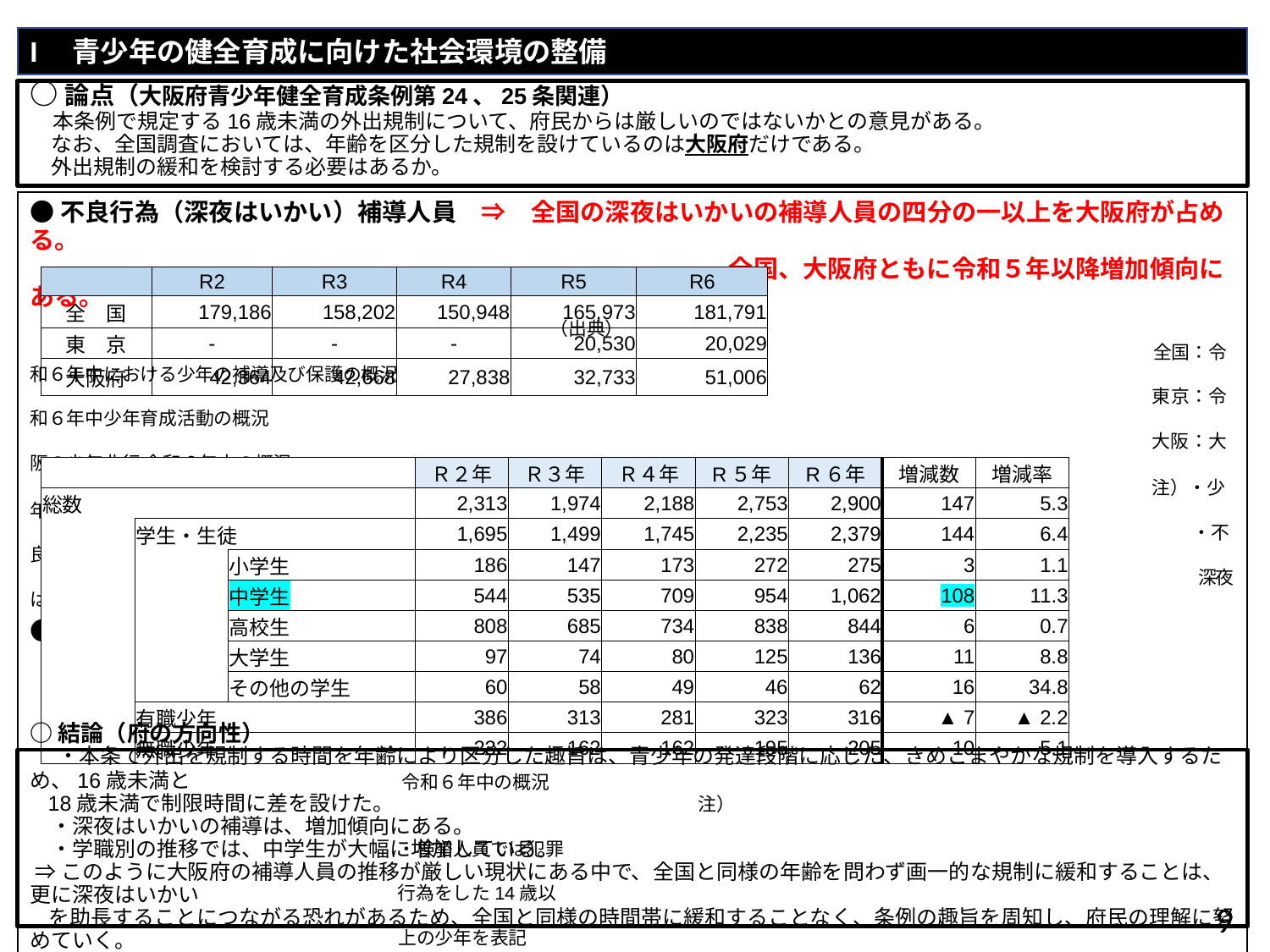

I　青少年の健全育成に向けた社会環境の整備
# ○論点（大阪府青少年健全育成条例第24、25条関連） 　本条例で規定する16歳未満の外出規制について、府民からは厳しいのではないかとの意見がある。 　なお、全国調査においては、年齢を区分した規制を設けているのは大阪府だけである。 　外出規制の緩和を検討する必要はあるか。
●不良行為（深夜はいかい）補導人員　⇒　全国の深夜はいかいの補導人員の四分の一以上を大阪府が占める。
　　　　　　　　　　　　　　　　　　　　　　　　　　　　 全国、大阪府ともに令和５年以降増加傾向にある。
                                                                                          （出典）
　　　　　　　　　　　　　　　　　　　　　　　　　　　　　　　　　　　　　　　　　　　　　　　　　　　　　　　　　　　　　全国：令和６年中における少年の補導及び保護の概況
　　　　　　　　　　　　　　　　　　　　　　　　　　　　　　　　　　　　　　　　　　　　　　　　　　　　　　　　　　　　　東京：令和６年中少年育成活動の概況
　　　　　　　　　　　　　　　　　　　　　　　　　　　　　　　　　　　　　　　　　　　　　　　　　　　　　　　　　　　　　大阪：大阪の少年非行 令和６年中の概況
　　　　　　　　　　　　　　　　　　　　　　　　　　　　　　　　　　　　　　　　　　　　　　　　　　　　　注）・少年とは20歳未満のものをいう
　　　　　　　　　　　　　　　　　　　　　　　　　　　　　　　　　　　　　　　　　　　　　　　　　　　　　　　　　　　　　　　 ・不良行為とは非行には該当しないが、飲酒、喫煙、
　　　　　　　　　　　　　　　　　　　　　　　　　　　　　　　　　　　　　　　　　　　　　　　　　　　　　　　　　　　　　　　  深夜はいかいその他自己又は他人の徳性を害する行為をいう

●学職別　検挙・補導人員の推移　⇒　中学生の増加数が最も多い
　　　　　　　　　　　　　　　　　　　　　　　　　　　　　　　　　　　　　　　　　　　　　　　　　　　　　　　　　　　　　　　　（出典）
　　　　　　　　　　　　　　　　　　　　　　　　　　　　　　　　　　　　　　　　　　　　　　　　　　　　　　　　　　　　　　　　　　　　　　　　　　　　　　　　　　　　　 大阪の少年非行
　　　　　　　　　　　　　　　　　　　　　　　　　　　　　　　　　　　　　　　　　　　　　　　　　　　　　　　　　　　　　　　　　　　　　　　　　　　　　　　　　　　　　 令和６年中の概況
                                                                                                                                                                     注）
　　　　　　　　　　　　　　　　　　　　　　　　　　　　　　　　　　　　　　　　　　　　　　　　　　　　　　　　　　　　　　　　　　　　　　　　　　　　　　　　　　　　　・検挙人員では犯罪
　　　　　　　　　　　　　　　　　　　　　　　　　　　　　　　　　　　　　　　　　　　　　　　　　　　　　　　　　　　　　　　　　　　　　　　　　　　　　　　　　　　　　行為をした14歳以
　　　　　　　　　　　　　　　　　　　　　　　　　　　　　　　　　　　　　　　　　　　　　　　　　　　　　　　　　　　　　　　　　　　　　　　　　　　　　　　　　　　　　上の少年を表記
　　　　　　　　　　　　　　　　　　　　　　　　　　　　　　　　　　　　　　　　　　　　　　　　　　　　　　　　　　　　　　　　　　　　　　　　　　　　　　　　　　　　　・補導人員では刑罰
　　　　　　　　　　　　　　　　　　　　　　　　　　　　　　　　　　　　　　　　　　　　　　　　　　　　　　　　　　　　　　　　　　　　　　　　　　　　　　　　　　　　　法令に触れる行為を
　　　　　　　　　　　　　　　　　　　　　　　　　　　　　　　　　　　　　　　　　　　　　　　　　　　　　　　　　　　　　　　　　　　　　　　　　　　　　　　　　　　　　した14歳未満の少
　　　　　　　　　　　　　　　　　　　　　　　　　　　　　　　　　　　　　　　　　　　　　　　　　　　　　　　　　　　　　　　　　　　　　　　　　　　　　　　　　　　　　年を表記

|  | R2 | R3 | R4 | R5 | R6 |
| --- | --- | --- | --- | --- | --- |
| 全　国 | 179,186 | 158,202 | 150,948 | 165,973 | 181,791 |
| 東　京 | - | - | - | 20,530 | 20,029 |
| 大阪府 | 42,364 | 42,668 | 27,838 | 32,733 | 51,006 |
|  |  |  |  | Ｒ２年 | Ｒ３年 | Ｒ４年 | R５年 | R６年 | 増減数 | 増減率 |
| --- | --- | --- | --- | --- | --- | --- | --- | --- | --- | --- |
| 総数 |  |  |  | 2,313 | 1,974 | 2,188 | 2,753 | 2,900 | 147 | 5.3 |
|  | 学生・生徒 |  |  | 1,695 | 1,499 | 1,745 | 2,235 | 2,379 | 144 | 6.4 |
|  |  | 小学生 |  | 186 | 147 | 173 | 272 | 275 | 3 | 1.1 |
|  |  | 中学生 |  | 544 | 535 | 709 | 954 | 1,062 | 108 | 11.3 |
|  |  | 高校生 |  | 808 | 685 | 734 | 838 | 844 | 6 | 0.7 |
|  |  | 大学生 |  | 97 | 74 | 80 | 125 | 136 | 11 | 8.8 |
|  |  | その他の学生 |  | 60 | 58 | 49 | 46 | 62 | 16 | 34.8 |
|  | 有職少年 |  |  | 386 | 313 | 281 | 323 | 316 | ▲ 7 | ▲ 2.2 |
|  | 無職少年 |  |  | 232 | 162 | 162 | 195 | 205 | 10 | 5.1 |
○結論（府の方向性）
　・本条で外出を規制する時間を年齢により区分した趣旨は、青少年の発達段階に応じた、きめこまやかな規制を導入するため、16歳未満と
   18歳未満で制限時間に差を設けた。
　・深夜はいかいの補導は、増加傾向にある。
　・学職別の推移では、中学生が大幅に増加している。
 ⇒このように大阪府の補導人員の推移が厳しい現状にある中で、全国と同様の年齢を問わず画一的な規制に緩和することは、更に深夜はいかい
   を助長することにつながる恐れがあるため、全国と同様の時間帯に緩和することなく、条例の趣旨を周知し、府民の理解に努めていく。
9